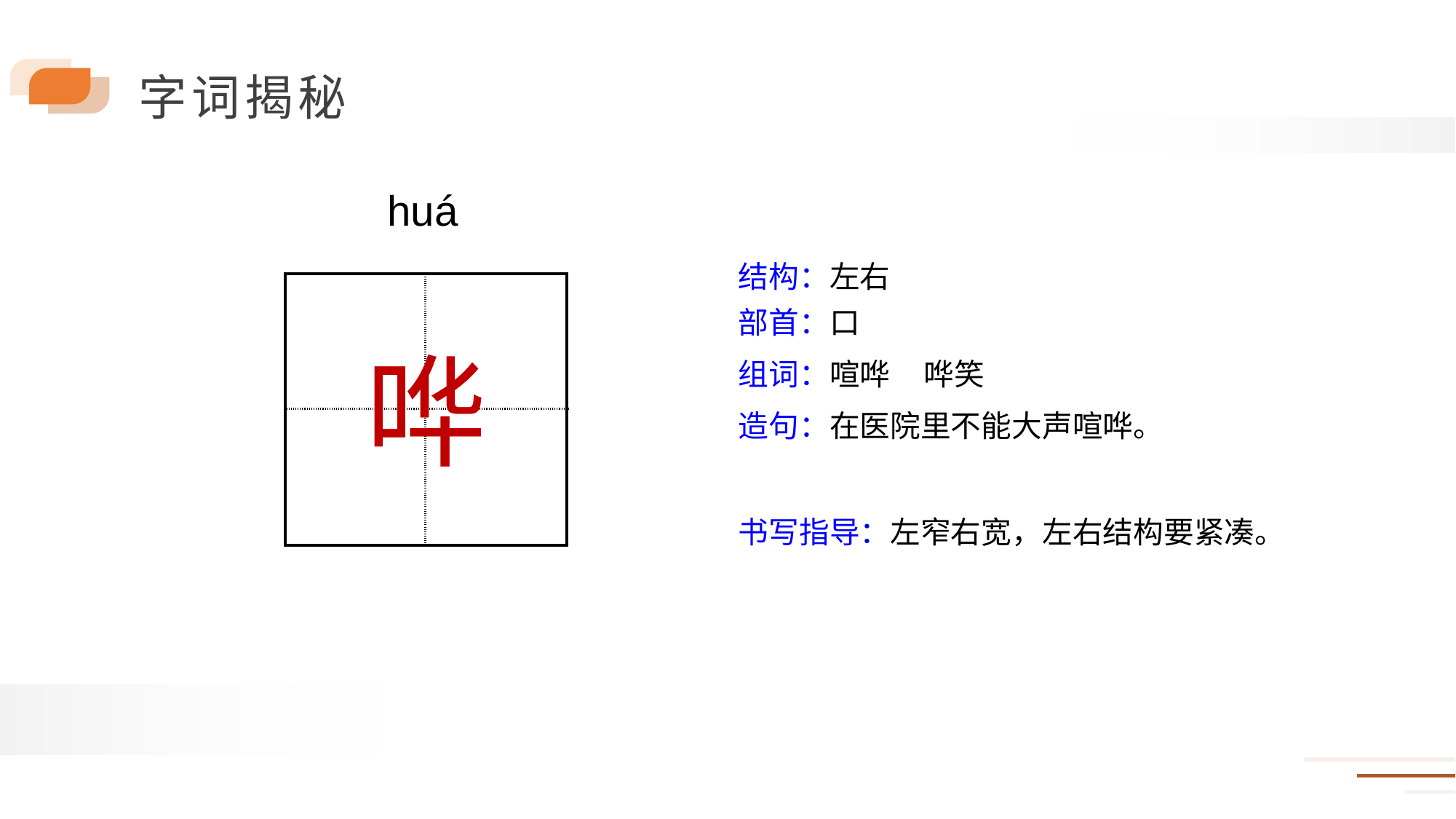

huá
结构：左右
|  |  |
| --- | --- |
|  |  |
部首：口
哗
组词：喧哗     哗笑
造句：在医院里不能大声喧哗。
书写指导：左窄右宽，左右结构要紧凑。